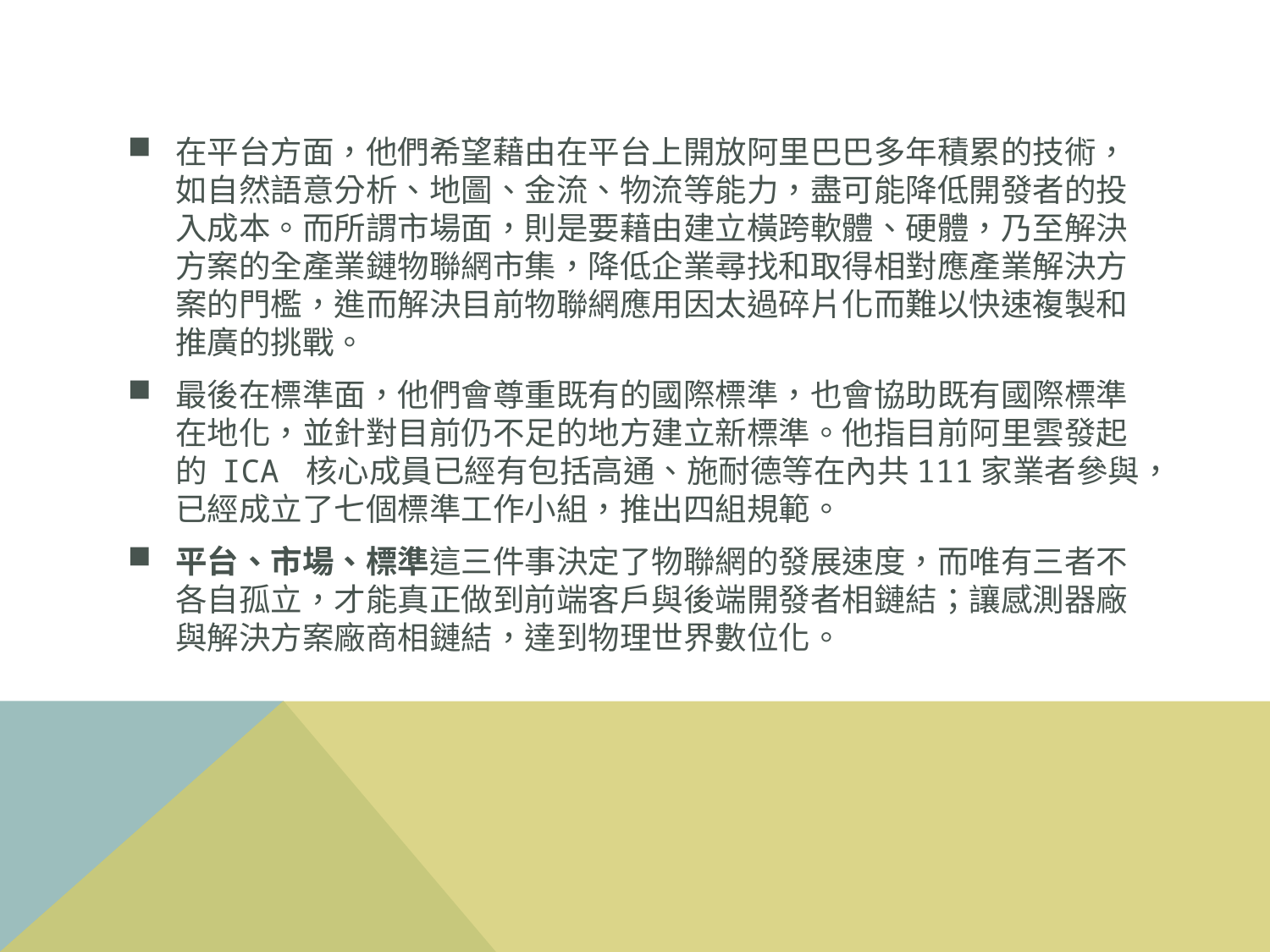

在平台方面，他們希望藉由在平台上開放阿里巴巴多年積累的技術，如自然語意分析、地圖、金流、物流等能力，盡可能降低開發者的投入成本。而所謂市場面，則是要藉由建立橫跨軟體、硬體，乃至解決方案的全產業鏈物聯網市集，降低企業尋找和取得相對應產業解決方案的門檻，進而解決目前物聯網應用因太過碎片化而難以快速複製和推廣的挑戰。
最後在標準面，他們會尊重既有的國際標準，也會協助既有國際標準在地化，並針對目前仍不足的地方建立新標準。他指目前阿里雲發起的 ICA 核心成員已經有包括高通、施耐德等在內共111家業者參與，已經成立了七個標準工作小組，推出四組規範。
平台、市場、標準這三件事決定了物聯網的發展速度，而唯有三者不各自孤立，才能真正做到前端客戶與後端開發者相鏈結；讓感測器廠與解決方案廠商相鏈結，達到物理世界數位化。